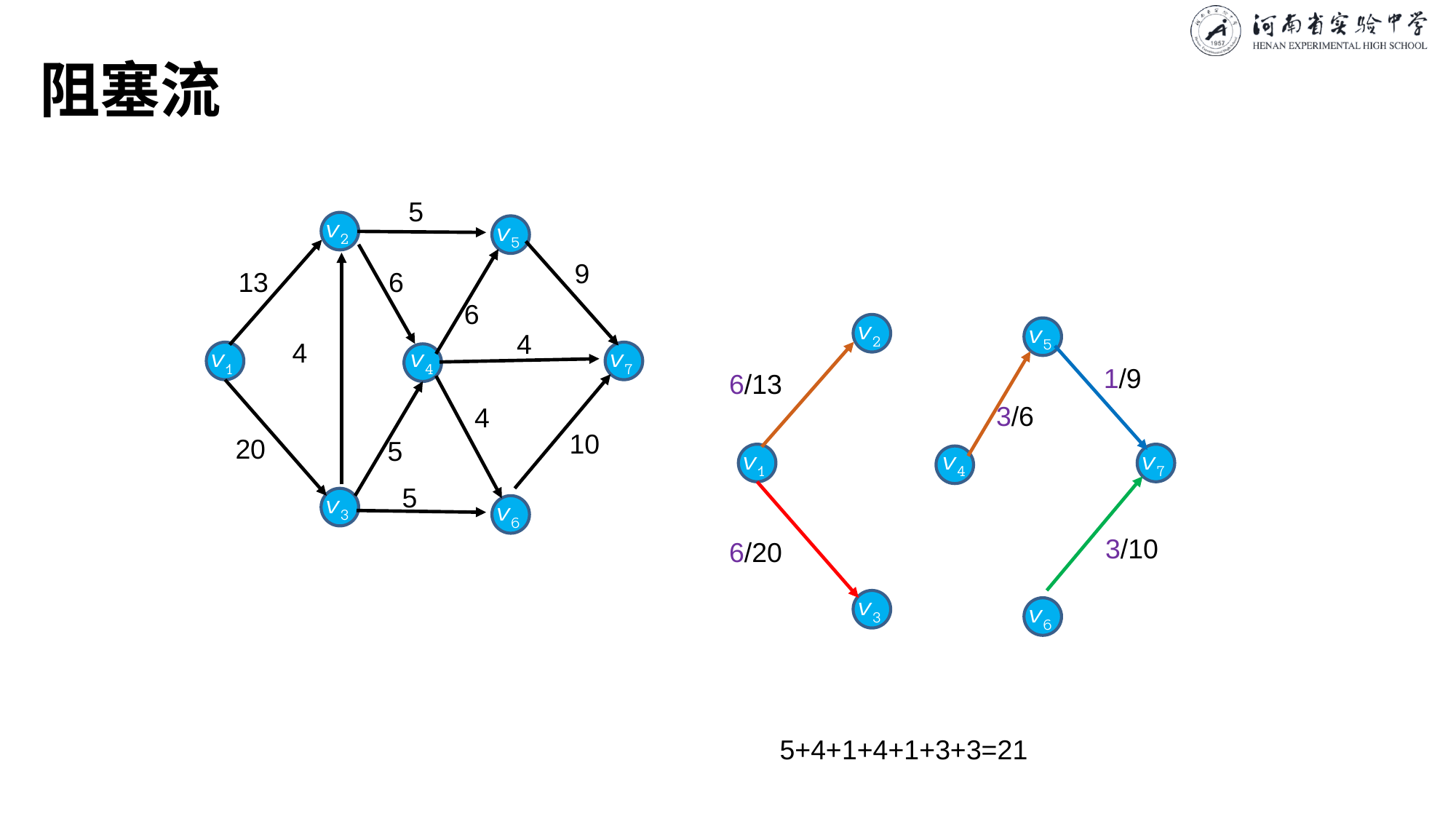

# 阻塞流
5
v2
v5

9
6
13
6
v2
v5

4
4
v1
v4
v7

1/9
6/13
3/6
4
10
20
5
v1
v4
v7

5
v3

v6

3/10
6/20
v3

v6

5+4+1+4+1+3+3=21